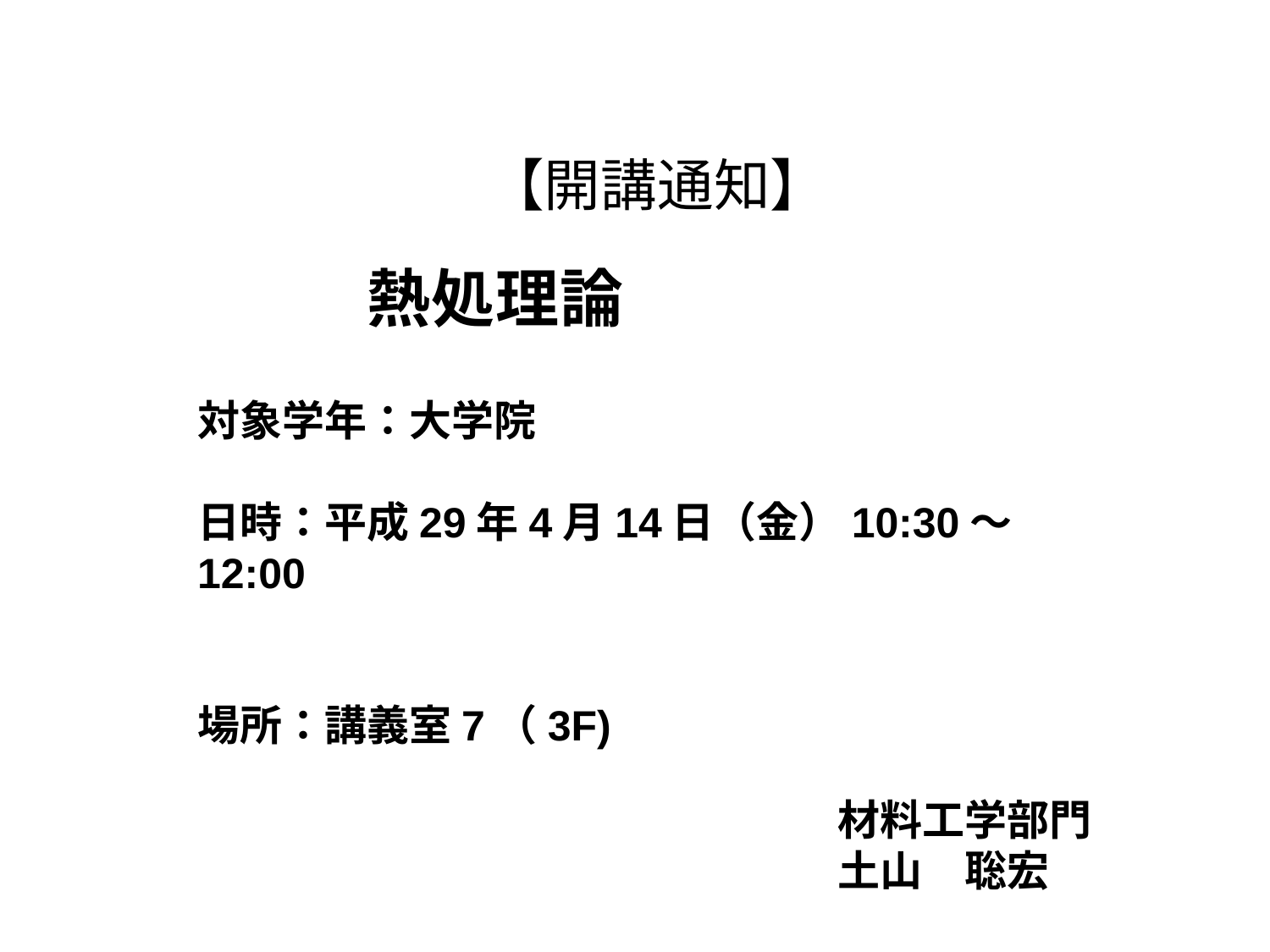

【開講通知】

熱処理論

対象学年：大学院

日時：平成29年4月14日（金）10:30～12:00

場所：講義室7（3F)

材料工学部門
土山　聡宏